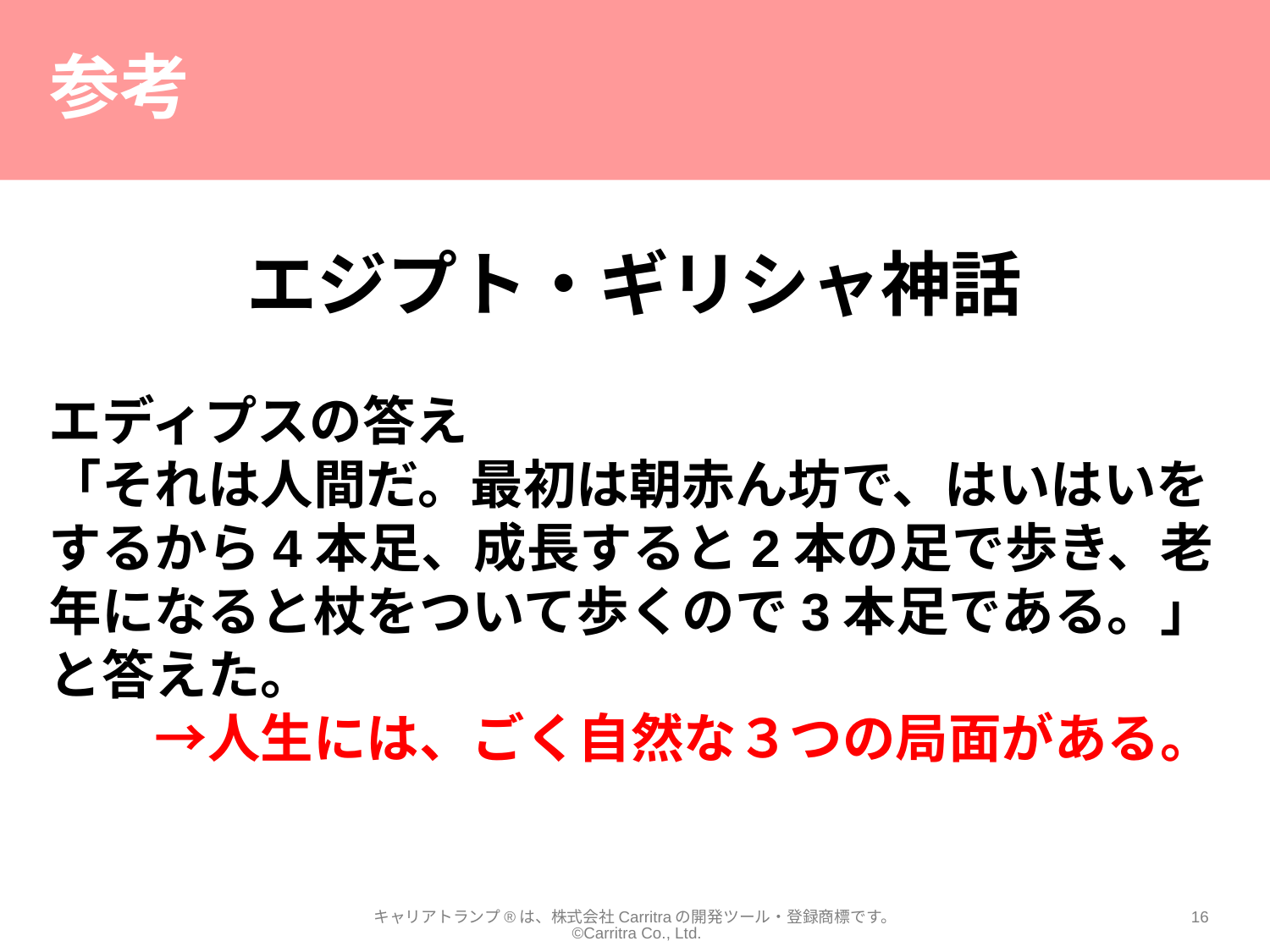

# 参考
エジプト・ギリシャ神話
エディプスの答え
「それは人間だ。最初は朝赤ん坊で、はいはいをするから4本足、成長すると2本の足で歩き、老年になると杖をついて歩くので3本足である。」
と答えた。
　　→人生には、ごく自然な３つの局面がある。